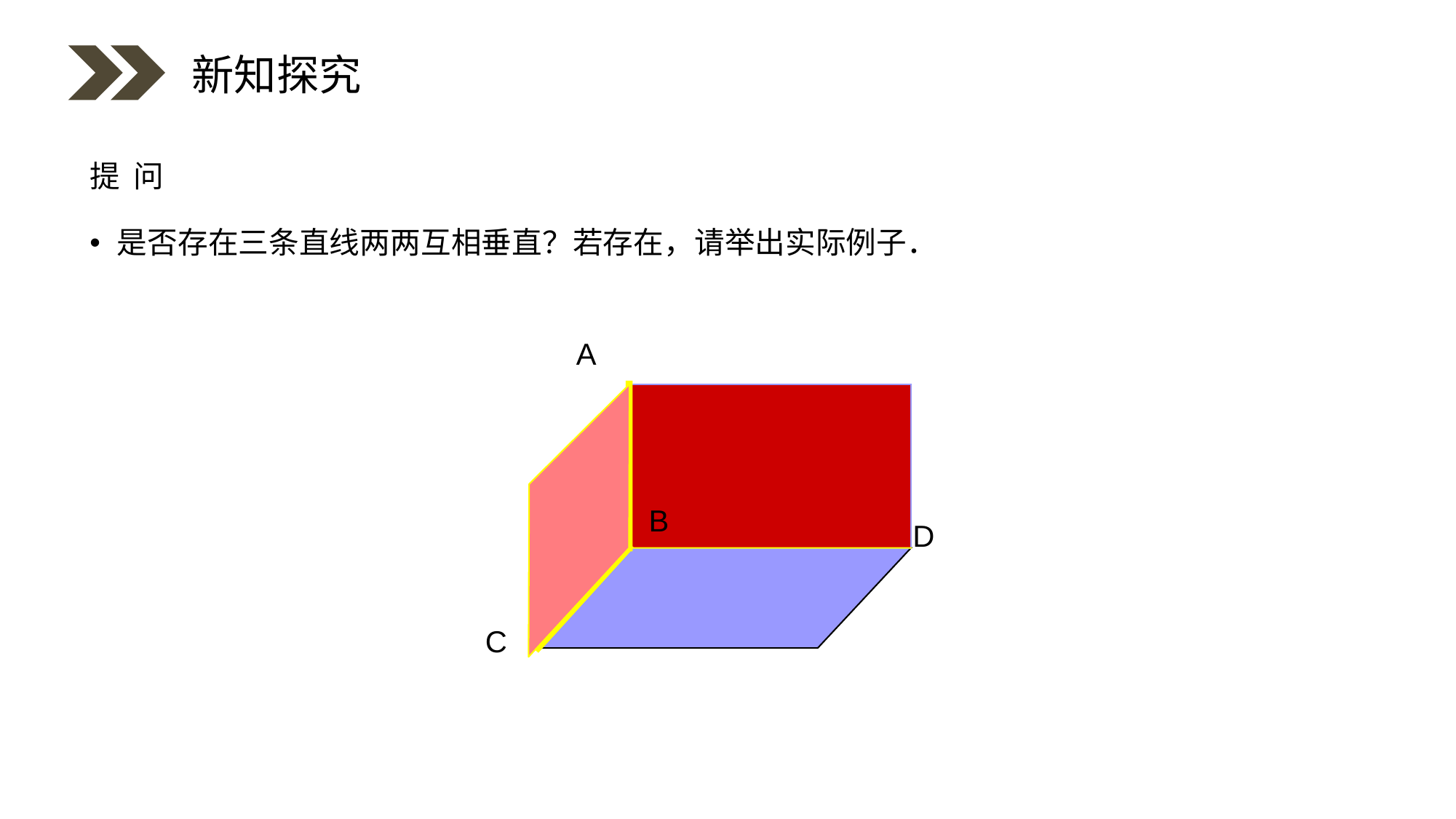

新知探究
提  问
是否存在三条直线两两互相垂直？若存在，请举出实际例子．
A

B
D

C